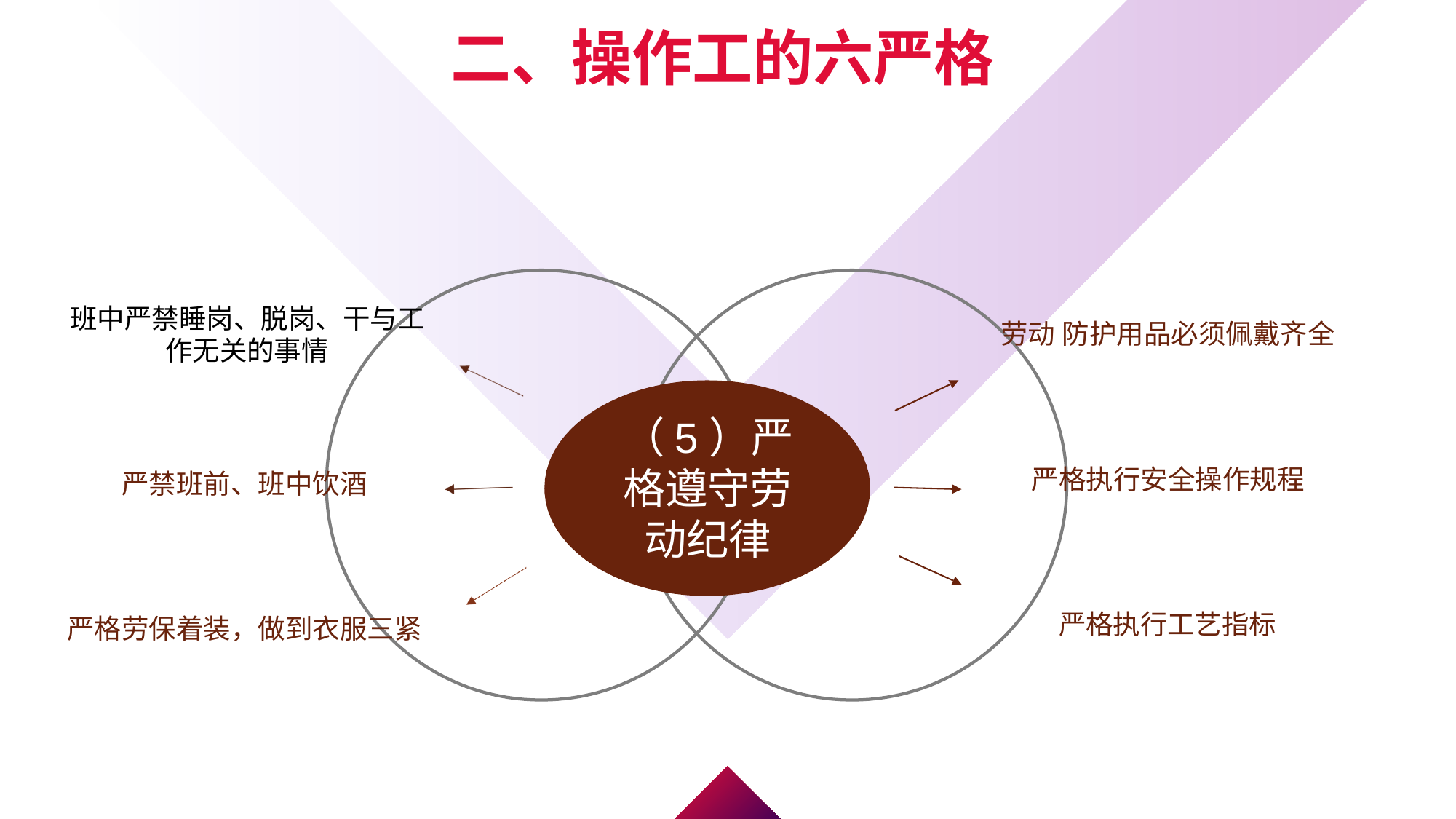

二、操作工的六严格

班中严禁睡岗、脱岗、干与工
作无关的事情
劳动防护用品必须佩戴齐全

（5）严格遵守劳动纪律
严格执行安全操作规程
严禁班前、班中饮酒

严格执行工艺指标
严格劳保着装，做到衣服三紧